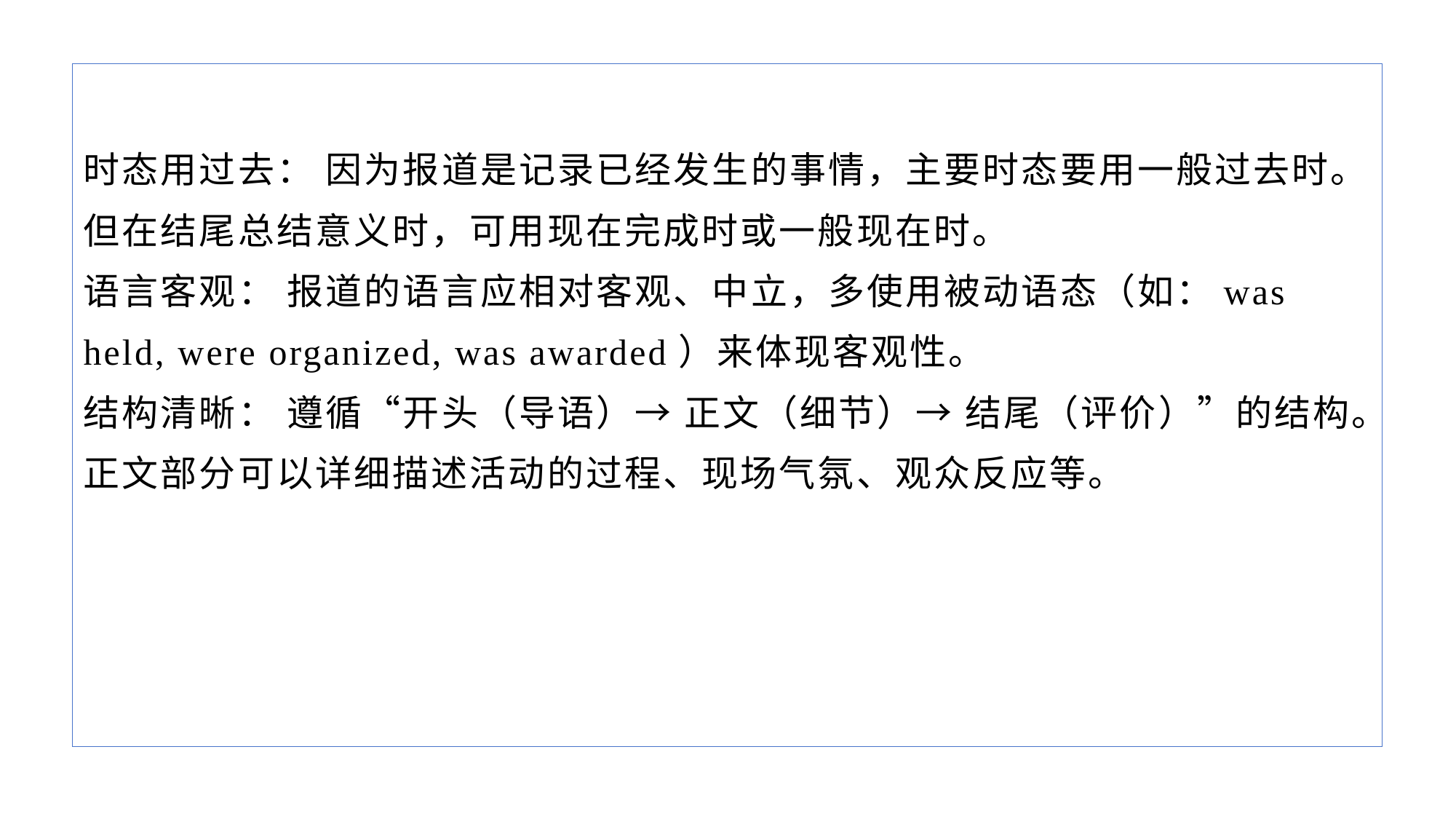

时态用过去： 因为报道是记录已经发生的事情，主要时态要用一般过去时。但在结尾总结意义时，可用现在完成时或一般现在时。
语言客观： 报道的语言应相对客观、中立，多使用被动语态（如：was held, were organized, was awarded）来体现客观性。
结构清晰： 遵循“开头（导语）→ 正文（细节）→ 结尾（评价）”的结构。正文部分可以详细描述活动的过程、现场气氛、观众反应等。